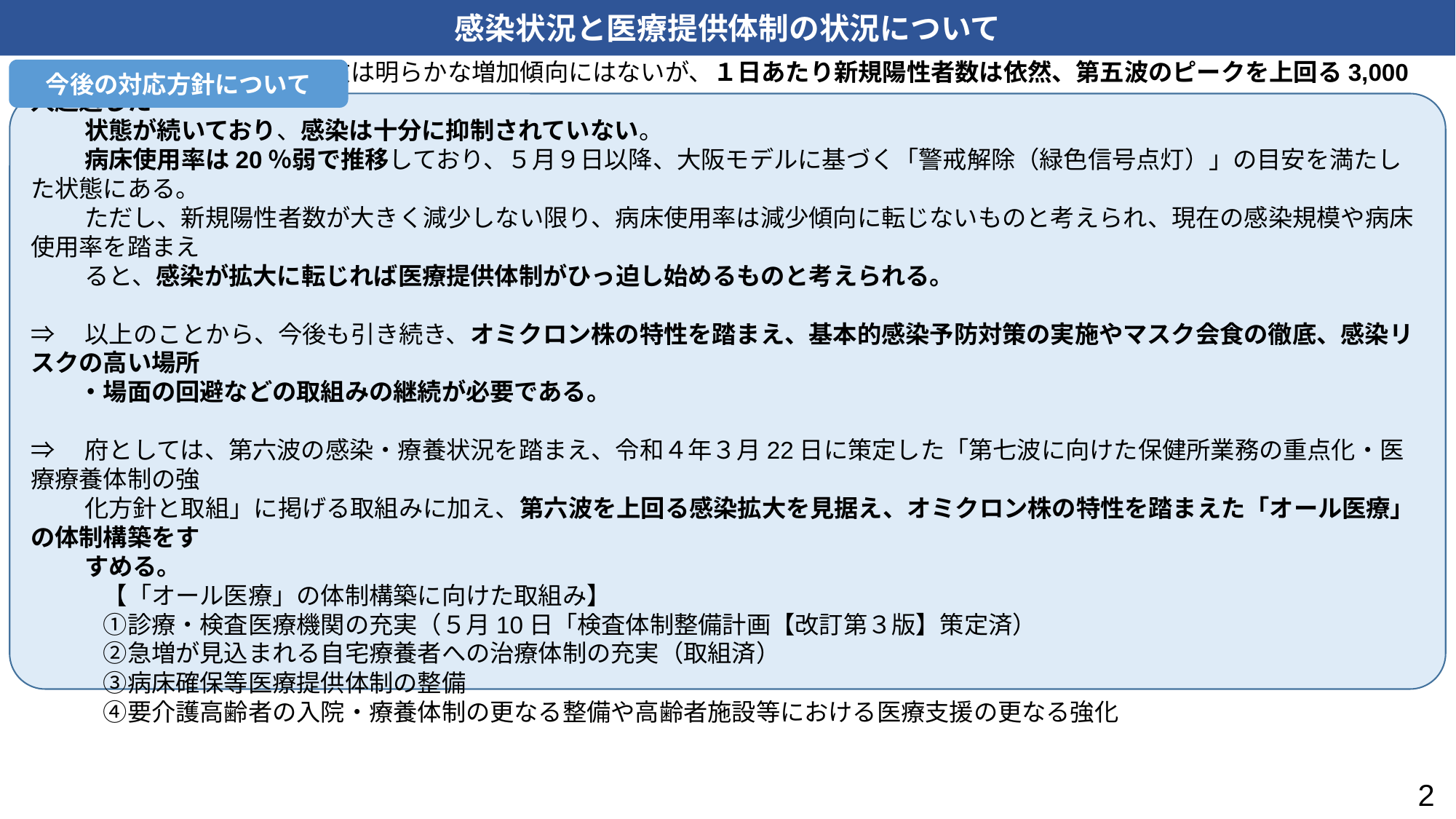

感染状況と医療提供体制の状況について
今後の対応方針について
○　直近では、新規陽性者数は明らかな増加傾向にはないが、１日あたり新規陽性者数は依然、第五波のピークを上回る3,000人超過した
　　 状態が続いており、感染は十分に抑制されていない。
　　 病床使用率は20％弱で推移しており、５月９日以降、大阪モデルに基づく「警戒解除（緑色信号点灯）」の目安を満たした状態にある。
　　 ただし、新規陽性者数が大きく減少しない限り、病床使用率は減少傾向に転じないものと考えられ、現在の感染規模や病床使用率を踏まえ
　　 ると、感染が拡大に転じれば医療提供体制がひっ迫し始めるものと考えられる。

⇒　以上のことから、今後も引き続き、オミクロン株の特性を踏まえ、基本的感染予防対策の実施やマスク会食の徹底、感染リスクの高い場所
　　・場面の回避などの取組みの継続が必要である。

⇒　府としては、第六波の感染・療養状況を踏まえ、令和４年３月22日に策定した「第七波に向けた保健所業務の重点化・医療療養体制の強
　　 化方針と取組」に掲げる取組みに加え、第六波を上回る感染拡大を見据え、オミクロン株の特性を踏まえた「オール医療」の体制構築をす
　　 すめる。
　　　【「オール医療」の体制構築に向けた取組み】
　　　①診療・検査医療機関の充実（５月10日「検査体制整備計画【改訂第３版】策定済）
　　　②急増が見込まれる自宅療養者への治療体制の充実（取組済）
　　　③病床確保等医療提供体制の整備
　　　④要介護高齢者の入院・療養体制の更なる整備や高齢者施設等における医療支援の更なる強化
2